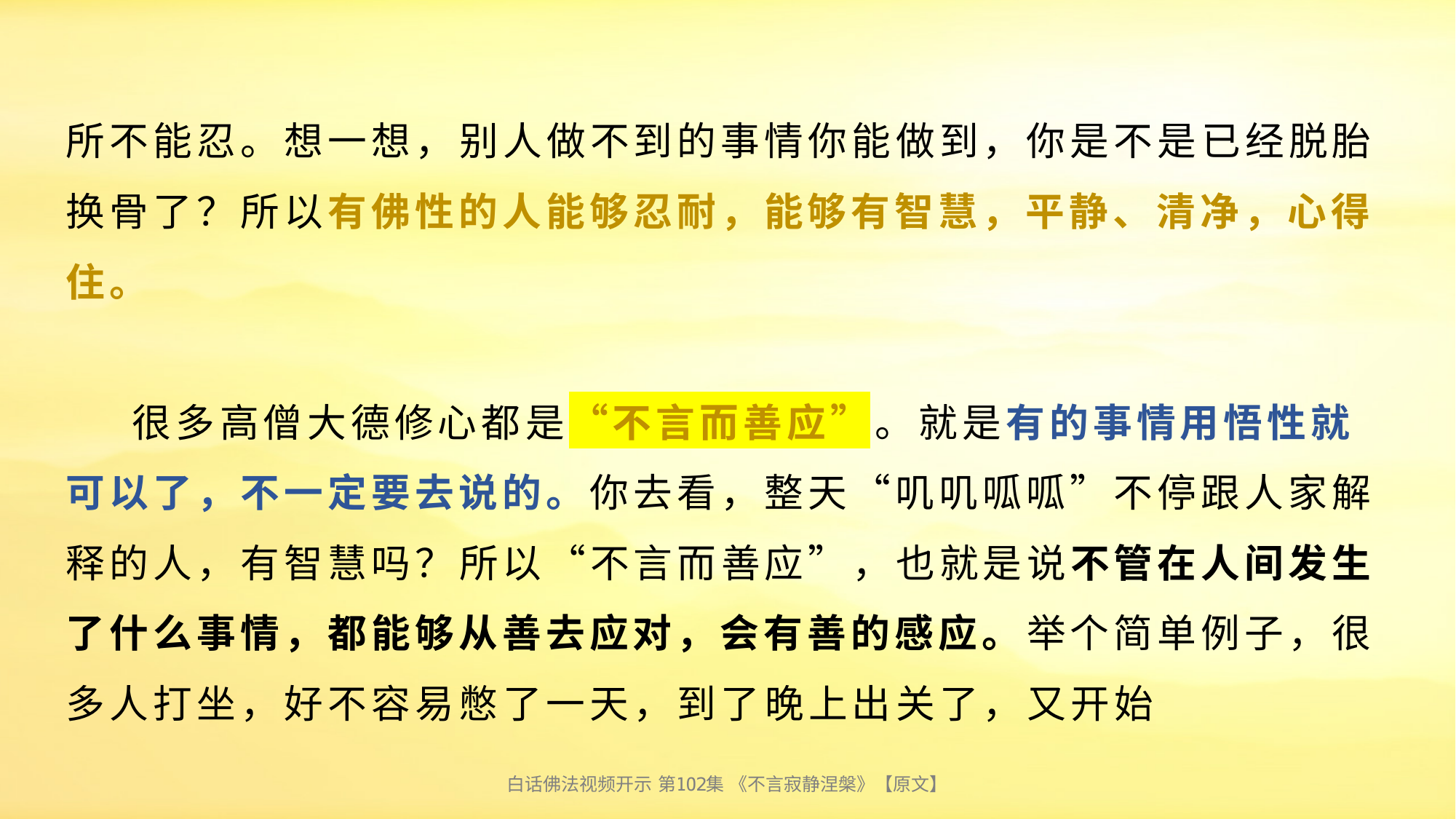

# 所不能忍。想一想，别人做不到的事情你能做到，你是不是已经脱胎换骨了？所以有佛性的人能够忍耐，能够有智慧，平静、清净，心得住。 很多高僧大德修心都是“不言而善应”。就是有的事情用悟性就可以了，不一定要去说的。你去看，整天“叽叽呱呱”不停跟人家解释的人，有智慧吗？所以“不言而善应”，也就是说不管在人间发生了什么事情，都能够从善去应对，会有善的感应。举个简单例子，很多人打坐，好不容易憋了一天，到了晚上出关了，又开始
白话佛法视频开示 第102集 《不言寂静涅槃》【原文】